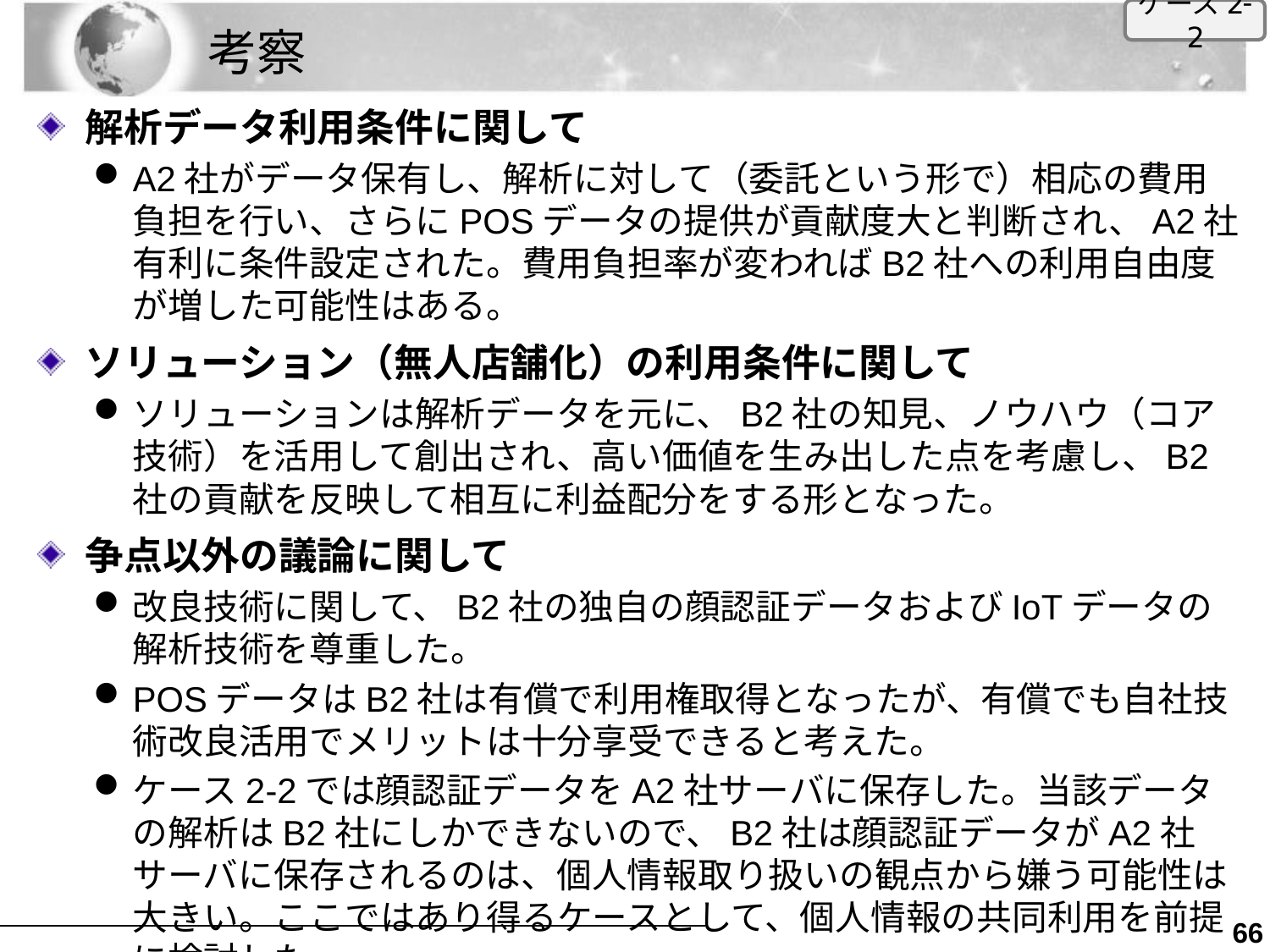

ケース2-2
# 考察
解析データ利用条件に関して
A2社がデータ保有し、解析に対して（委託という形で）相応の費用負担を行い、さらにPOSデータの提供が貢献度大と判断され、A2社有利に条件設定された。費用負担率が変わればB2社への利用自由度が増した可能性はある。
ソリューション（無人店舗化）の利用条件に関して
ソリューションは解析データを元に、B2社の知見、ノウハウ（コア技術）を活用して創出され、高い価値を生み出した点を考慮し、B2社の貢献を反映して相互に利益配分をする形となった。
争点以外の議論に関して
改良技術に関して、B2社の独自の顔認証データおよびIoTデータの解析技術を尊重した。
POSデータはB2社は有償で利用権取得となったが、有償でも自社技術改良活用でメリットは十分享受できると考えた。
ケース2-2では顔認証データをA2社サーバに保存した。当該データの解析はB2社にしかできないので、B2社は顔認証データがA2社サーバに保存されるのは、個人情報取り扱いの観点から嫌う可能性は大きい。ここではあり得るケースとして、個人情報の共同利用を前提に検討した。
66